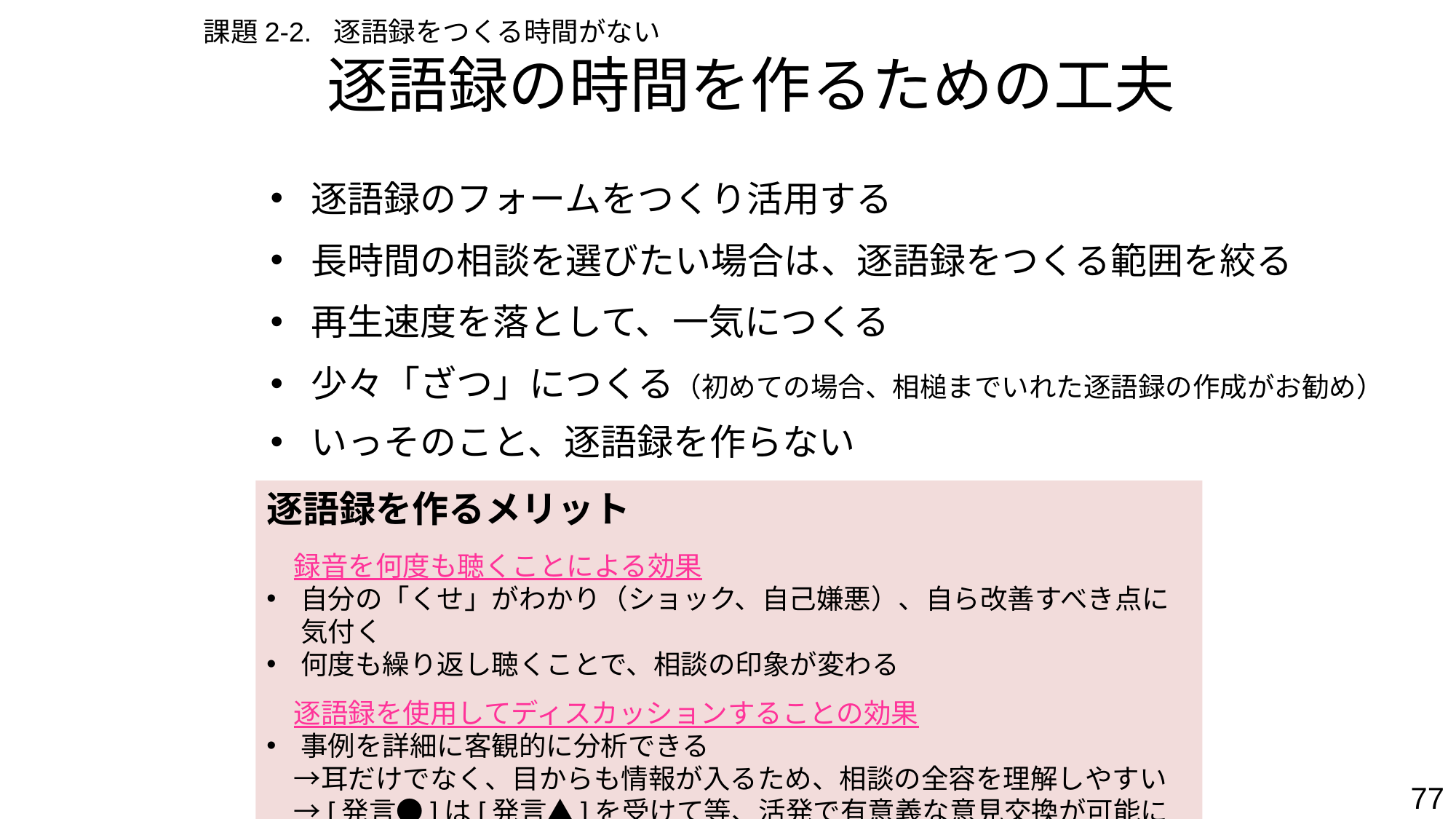

課題2-2.  逐語録をつくる時間がない
# 逐語録の時間を作るための工夫
逐語録のフォームをつくり活用する

長時間の相談を選びたい場合は、逐語録をつくる範囲を絞る

再生速度を落として、一気につくる

少々「ざつ」につくる（初めての場合、相槌までいれた逐語録の作成がお勧め）

いっそのこと、逐語録を作らない
逐語録を作るメリット

　録音を何度も聴くことによる効果
自分の「くせ」がわかり（ショック、自己嫌悪）、自ら改善すべき点に気付く
何度も繰り返し聴くことで、相談の印象が変わる

　逐語録を使用してディスカッションすることの効果
事例を詳細に客観的に分析できる
　→耳だけでなく、目からも情報が入るため、相談の全容を理解しやすい
　→[発言●]は[発言▲]を受けて等、活発で有意義な意見交換が可能になる
77